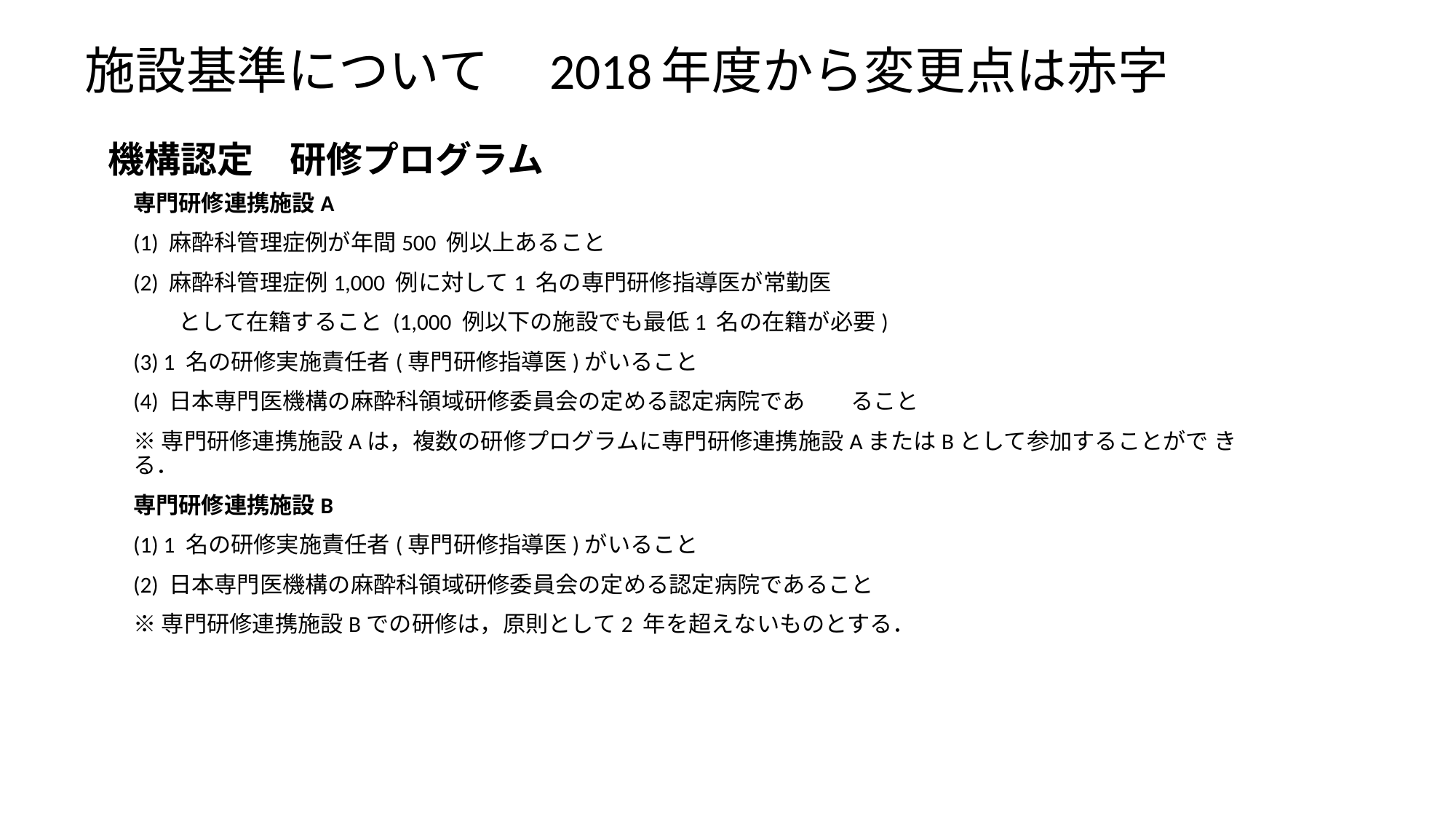

# 施設基準について　2018年度から変更点は赤字
機構認定　研修プログラム
専門研修連携施設A
(1) 麻酔科管理症例が年間500 例以上あること
(2) 麻酔科管理症例1,000 例に対して1 名の専門研修指導医が常勤医
　　として在籍すること (1,000 例以下の施設でも最低1 名の在籍が必要)
(3) 1 名の研修実施責任者(専門研修指導医)がいること
(4) 日本専門医機構の麻酔科領域研修委員会の定める認定病院であ　　ること
※専門研修連携施設Aは，複数の研修プログラムに専門研修連携施設AまたはBとして参加することがで きる．
専門研修連携施設B
(1) 1 名の研修実施責任者(専門研修指導医)がいること
(2) 日本専門医機構の麻酔科領域研修委員会の定める認定病院であること
※専門研修連携施設Bでの研修は，原則として2 年を超えないものとする．